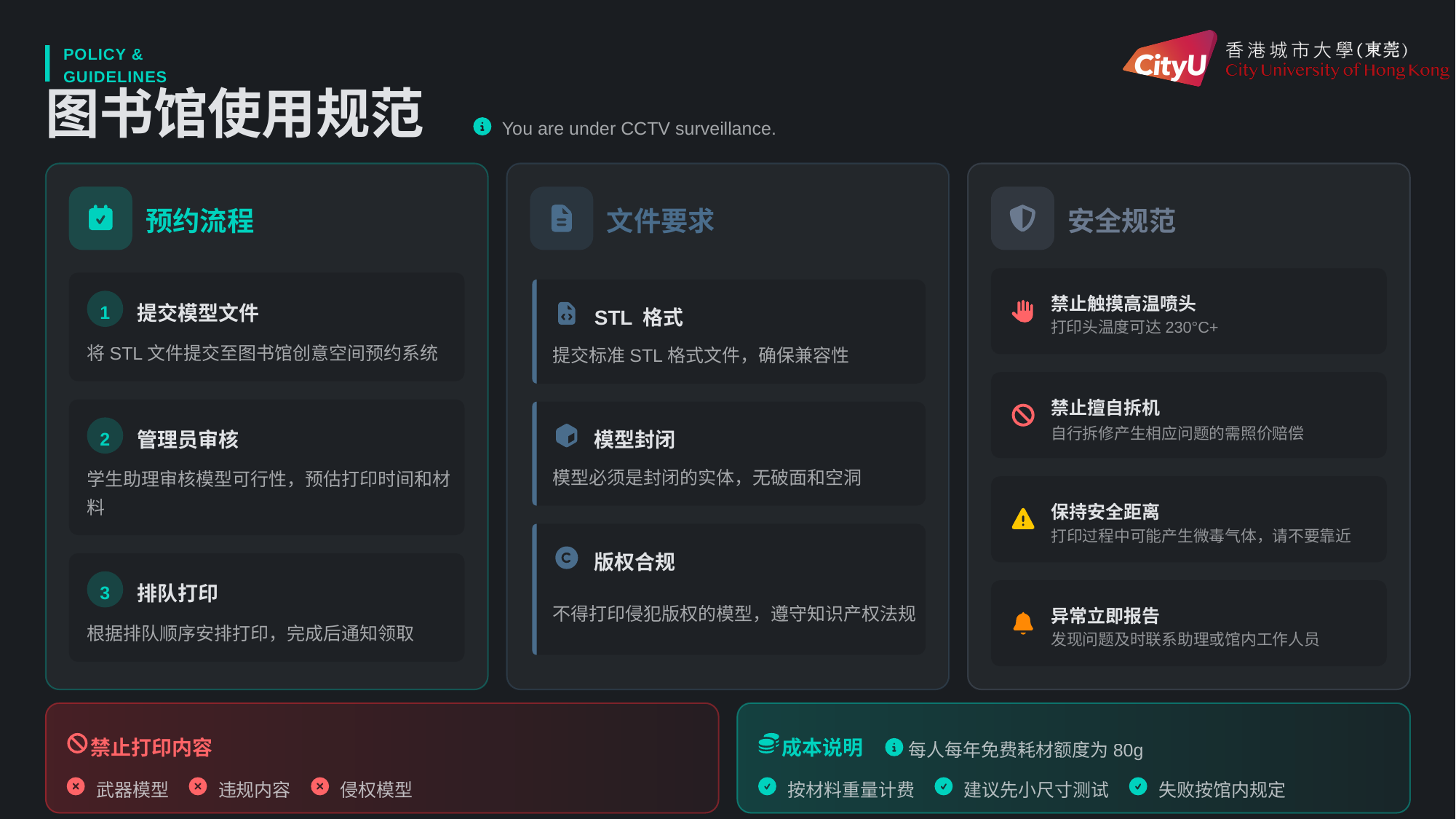

POLICY & GUIDELINES
图书馆使用规范
You are under CCTV surveillance.

预约流程
文件要求
安全规范

禁止触摸高温喷头
1

提交模型文件
STL 格式

打印头温度可达230°C+
将STL文件提交至图书馆创意空间预约系统
提交标准STL格式文件，确保兼容性

禁止擅自拆机

自行拆修产生相应问题的需照价赔偿
2

管理员审核
模型封闭

模型必须是封闭的实体，无破面和空洞
学生助理审核模型可行性，预估打印时间和材料

保持安全距离

打印过程中可能产生微毒气体，请不要靠近

版权合规

3

排队打印

不得打印侵犯版权的模型，遵守知识产权法规
异常立即报告

根据排队顺序安排打印，完成后通知领取
发现问题及时联系助理或馆内工作人员

禁止打印内容
成本说明

每人每年免费耗材额度为80g

武器模型
违规内容
侵权模型
按材料重量计费
建议先小尺寸测试
失败按馆内规定